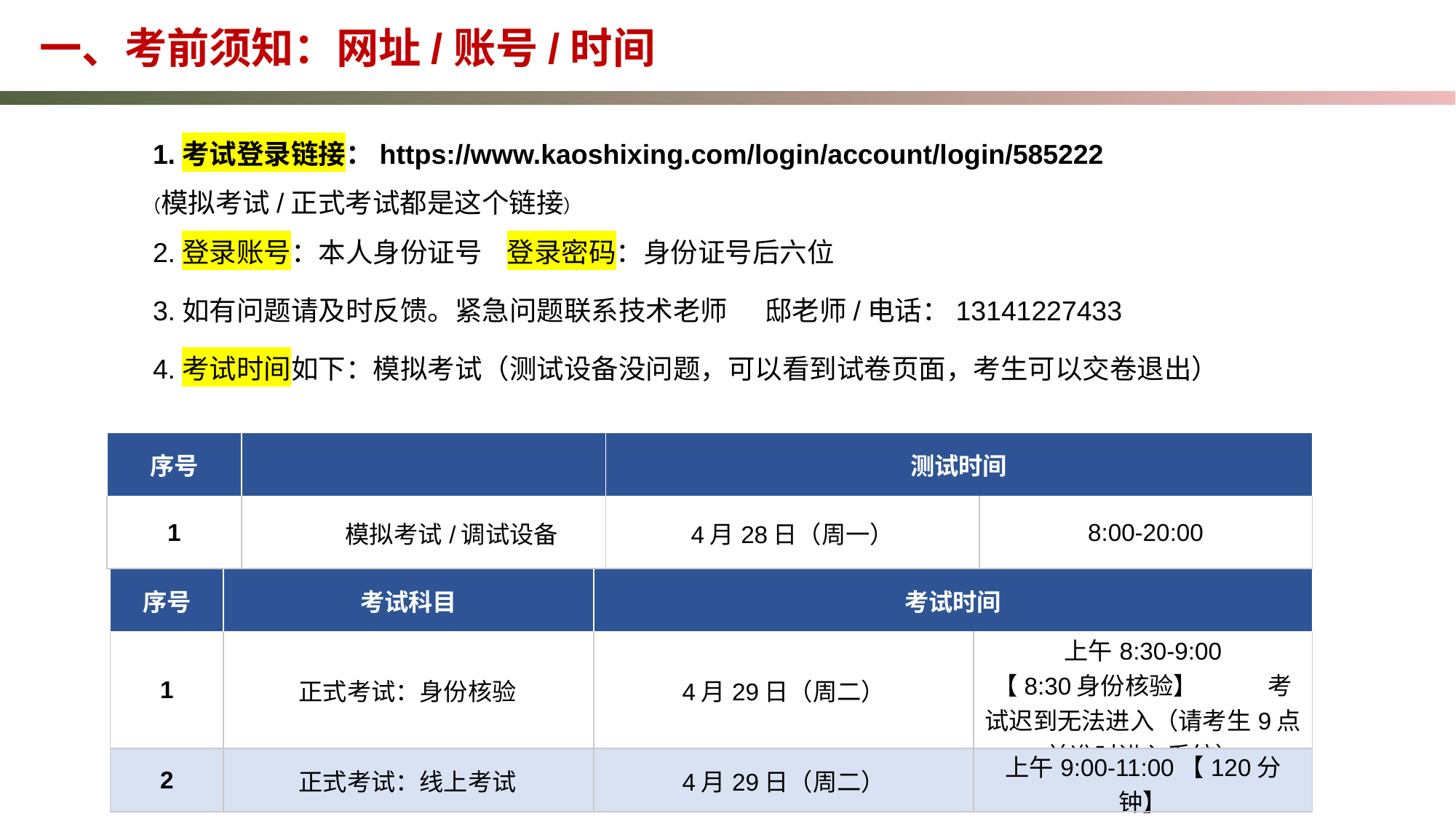

一、考前须知：网址/账号/时间
1.考试登录链接：https://www.kaoshixing.com/login/account/login/585222
  （模拟考试/正式考试都是这个链接）
2.登录账号：本人身份证号    登录密码：身份证号后六位
3.如有问题请及时反馈。紧急问题联系技术老师      邸老师/电话：13141227433
4.考试时间如下：模拟考试（测试设备没问题，可以看到试卷页面，考生可以交卷退出）

| 序号 |  | 测试时间 |  |
| --- | --- | --- | --- |
| 1 | 模拟考试/调试设备 | 4月28日（周一） | 8:00-20:00 |
| 序号 | 考试科目 | 考试时间 |  |
| --- | --- | --- | --- |
| 1 | 正式考试：身份核验 | 4月29日（周二） | 上午8:30-9:00 【8:30身份核验】 考试迟到无法进入（请考生9点前准时进入系统） |
| 2 | 正式考试：线上考试 | 4月29日（周二） | 上午9:00-11:00【120分钟】 |